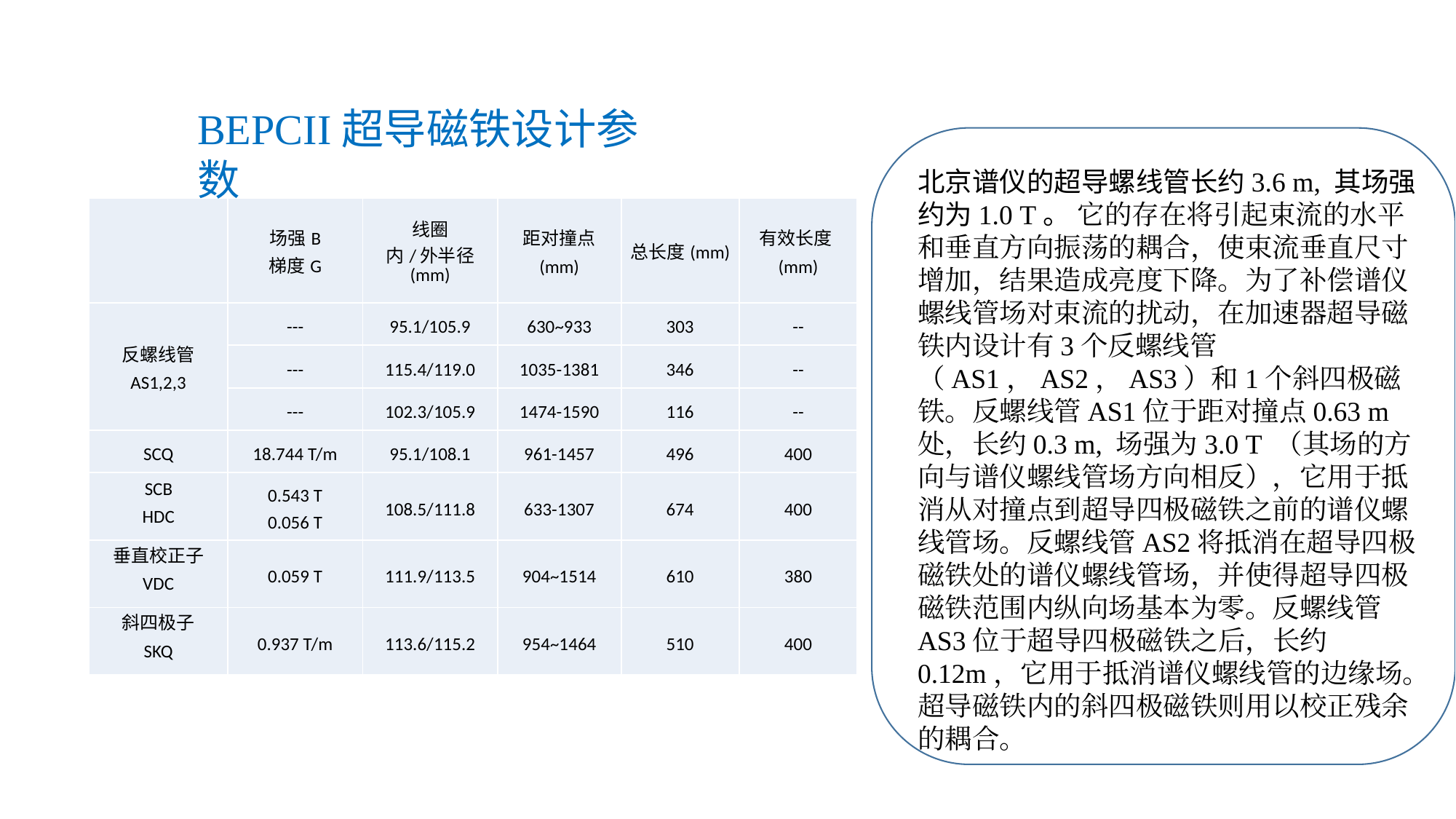

BEPCII超导磁铁设计参数

北京谱仪的超导螺线管长约3.6 m, 其场强约为1.0 T。 它的存在将引起束流的水平和垂直方向振荡的耦合，使束流垂直尺寸增加，结果造成亮度下降。为了补偿谱仪螺线管场对束流的扰动，在加速器超导磁铁内设计有3个反螺线管（AS1，AS2，AS3）和1个斜四极磁铁。反螺线管AS1位于距对撞点0.63 m处，长约0.3 m, 场强为3.0 T （其场的方向与谱仪螺线管场方向相反），它用于抵消从对撞点到超导四极磁铁之前的谱仪螺线管场。反螺线管AS2将抵消在超导四极磁铁处的谱仪螺线管场，并使得超导四极磁铁范围内纵向场基本为零。反螺线管AS3位于超导四极磁铁之后，长约0.12m，它用于抵消谱仪螺线管的边缘场。超导磁铁内的斜四极磁铁则用以校正残余的耦合。
|  | 场强B 梯度G | 线圈 内/外半径 (mm) | 距对撞点 (mm) | 总长度(mm) | 有效长度(mm) |
| --- | --- | --- | --- | --- | --- |
| 反螺线管 AS1,2,3 | --- | 95.1/105.9 | 630~933 | 303 | -- |
|  | --- | 115.4/119.0 | 1035-1381 | 346 | -- |
|  | --- | 102.3/105.9 | 1474-1590 | 116 | -- |
| SCQ | 18.744 T/m | 95.1/108.1 | 961-1457 | 496 | 400 |
| SCB HDC | 0.543 T 0.056 T | 108.5/111.8 | 633-1307 | 674 | 400 |
| 垂直校正子 VDC | 0.059 T | 111.9/113.5 | 904~1514 | 610 | 380 |
| 斜四极子 SKQ | 0.937 T/m | 113.6/115.2 | 954~1464 | 510 | 400 |